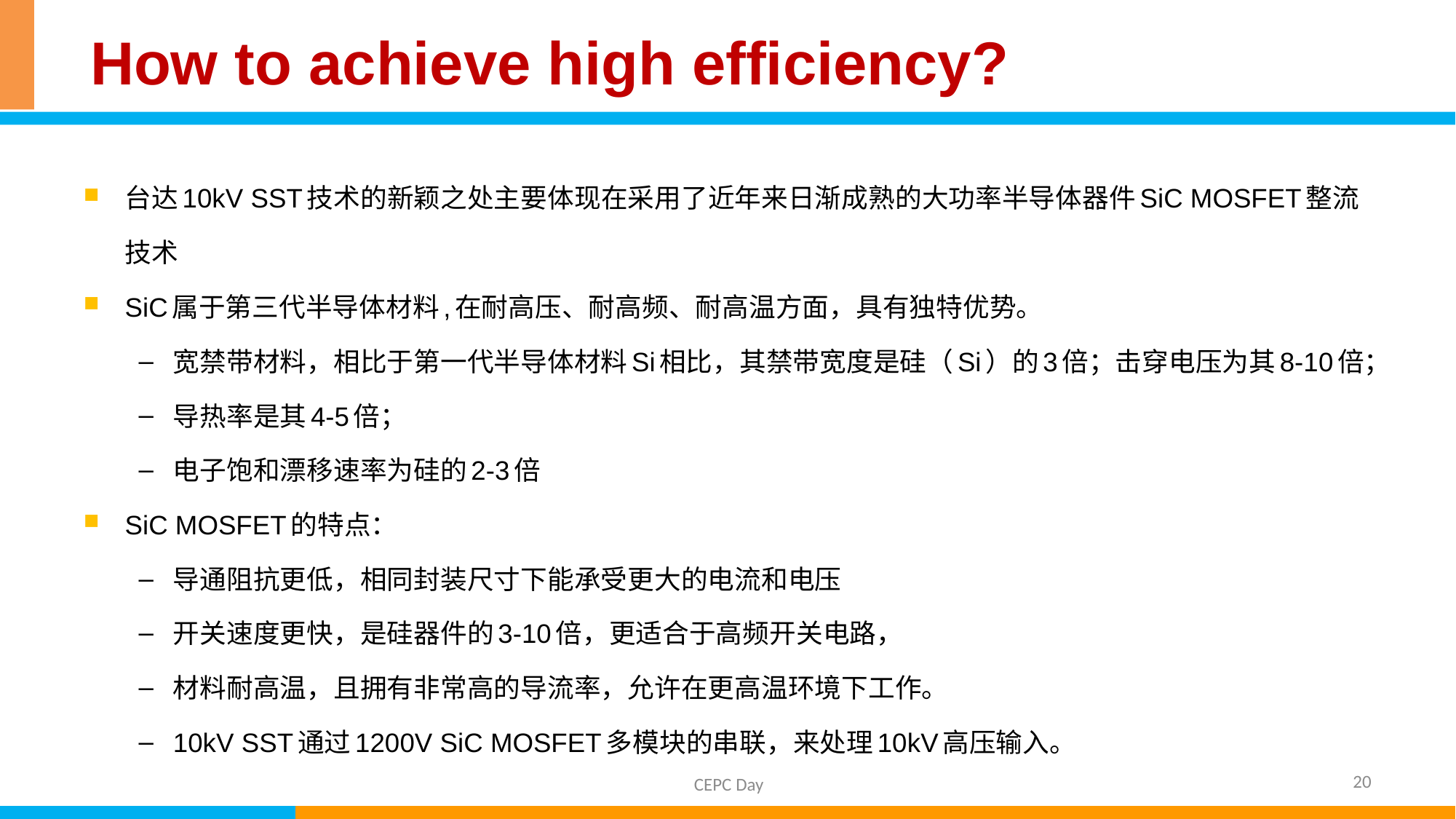

# How to achieve high efficiency?
台达10kV SST技术的新颖之处主要体现在采用了近年来日渐成熟的大功率半导体器件SiC MOSFET整流技术
SiC属于第三代半导体材料,在耐高压、耐高频、耐高温方面，具有独特优势。
宽禁带材料，相比于第一代半导体材料Si相比，其禁带宽度是硅（Si）的3倍；击穿电压为其8-10倍；
导热率是其4-5倍；
电子饱和漂移速率为硅的2-3倍
SiC MOSFET的特点：
导通阻抗更低，相同封装尺寸下能承受更大的电流和电压
开关速度更快，是硅器件的3-10倍，更适合于高频开关电路，
材料耐高温，且拥有非常高的导流率，允许在更高温环境下工作。
10kV SST通过1200V SiC MOSFET多模块的串联，来处理10kV高压输入。

20
CEPC Day